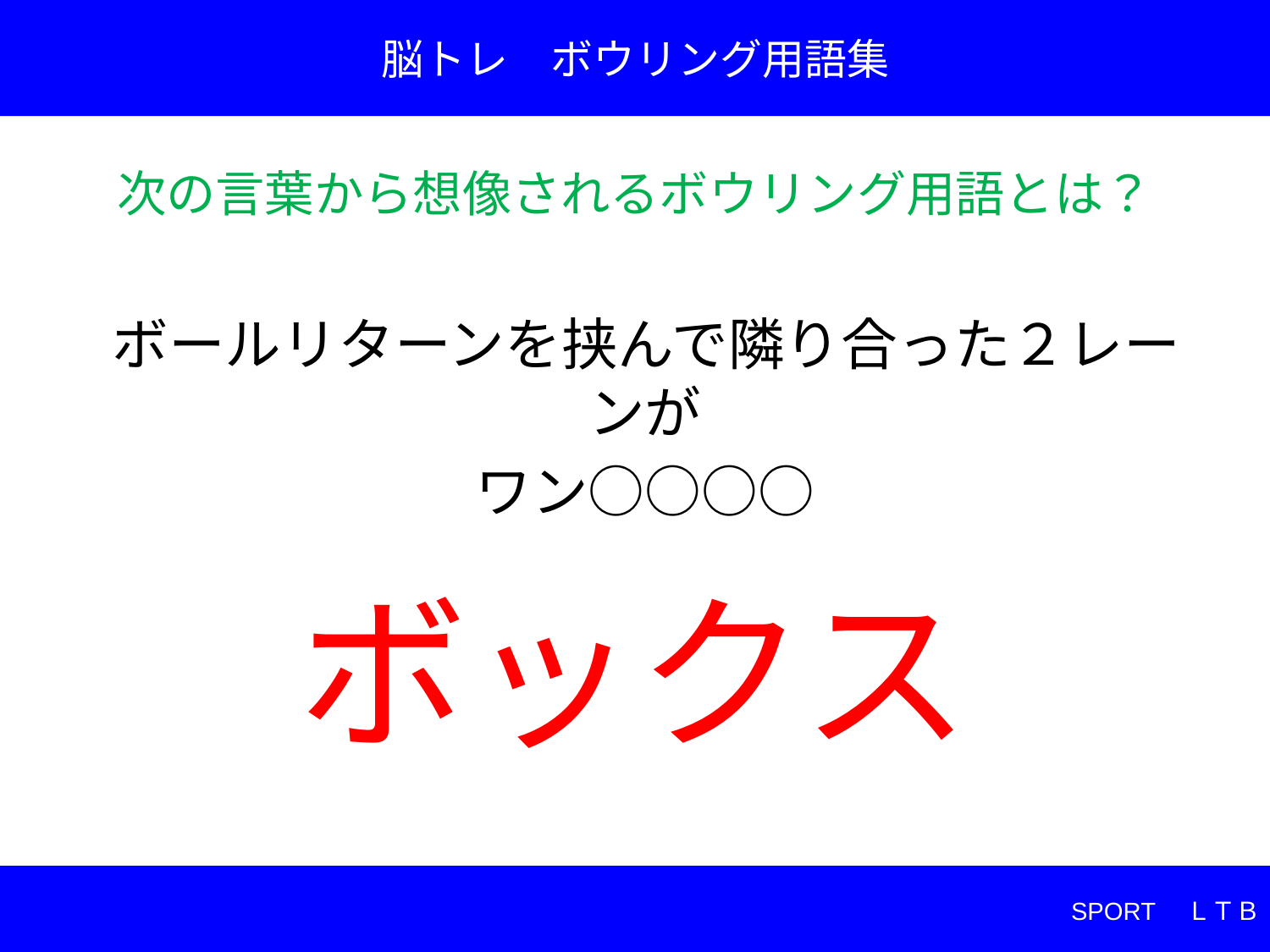

脳トレ　ボウリング用語集
次の言葉から想像されるボウリング用語とは？
ボールリターンを挟んで隣り合った２レーンが
ワン○○○○
# ボックス
SPORT　ＬＴＢ